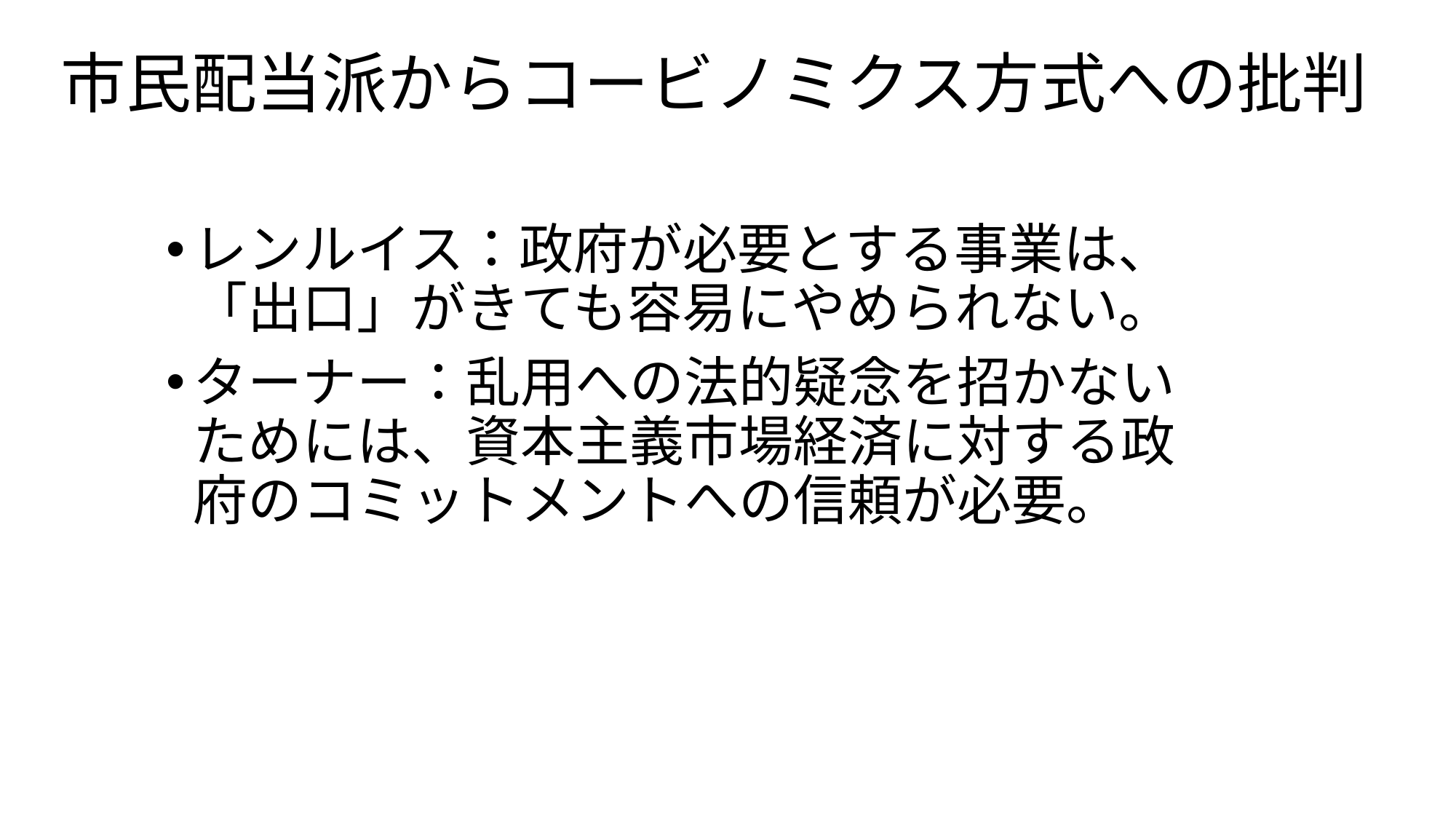

# 市民配当派からコービノミクス方式への批判
レンルイス：政府が必要とする事業は、「出口」がきても容易にやめられない。
ターナー：乱用への法的疑念を招かないためには、資本主義市場経済に対する政府のコミットメントへの信頼が必要。